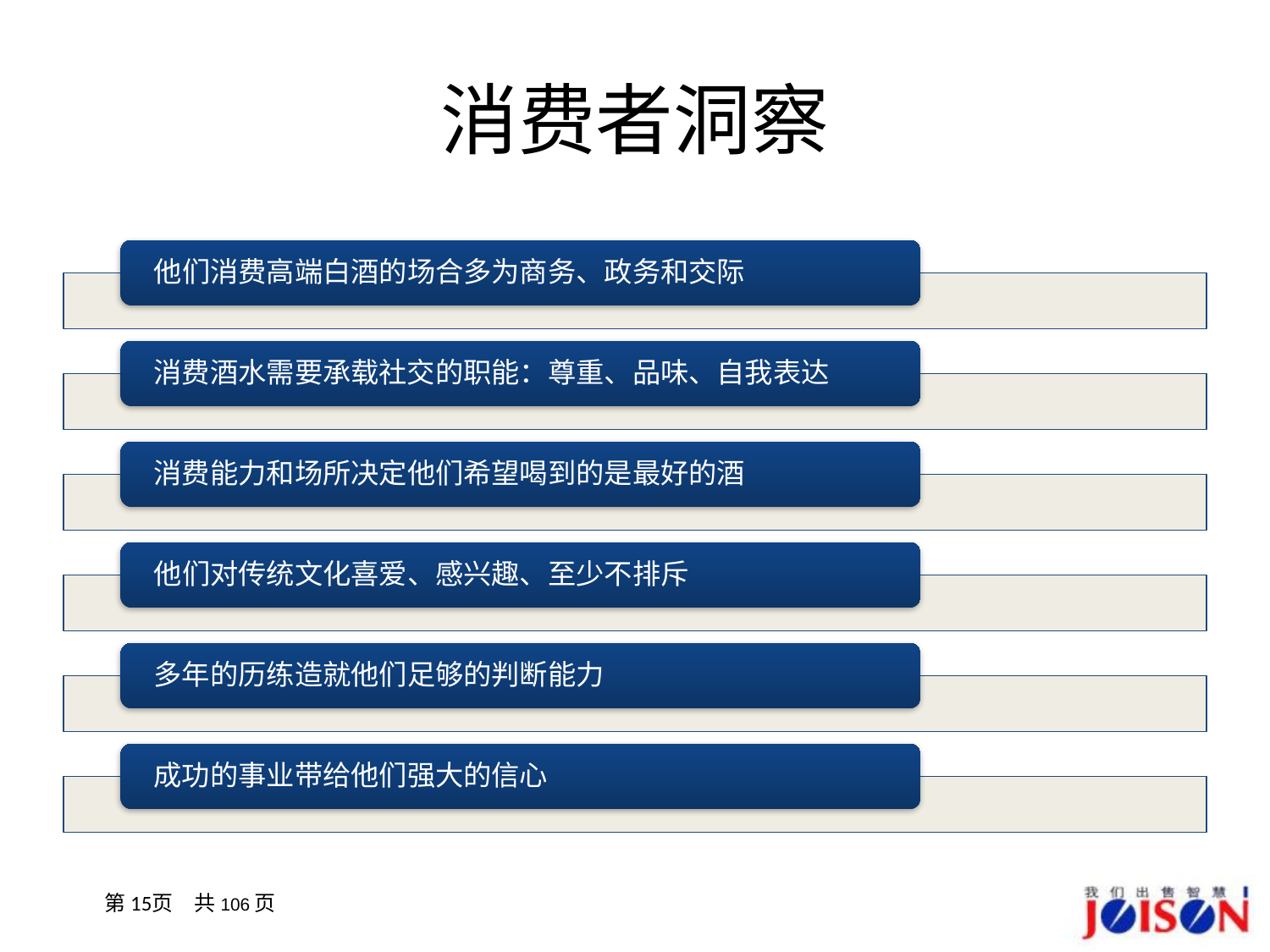

# 消费者洞察
他们消费高端白酒的场合多为商务、政务和交际
消费酒水需要承载社交的职能：尊重、品味、自我表达
消费能力和场所决定他们希望喝到的是最好的酒
他们对传统文化喜爱、感兴趣、至少不排斥
多年的历练造就他们足够的判断能力
成功的事业带给他们强大的信心